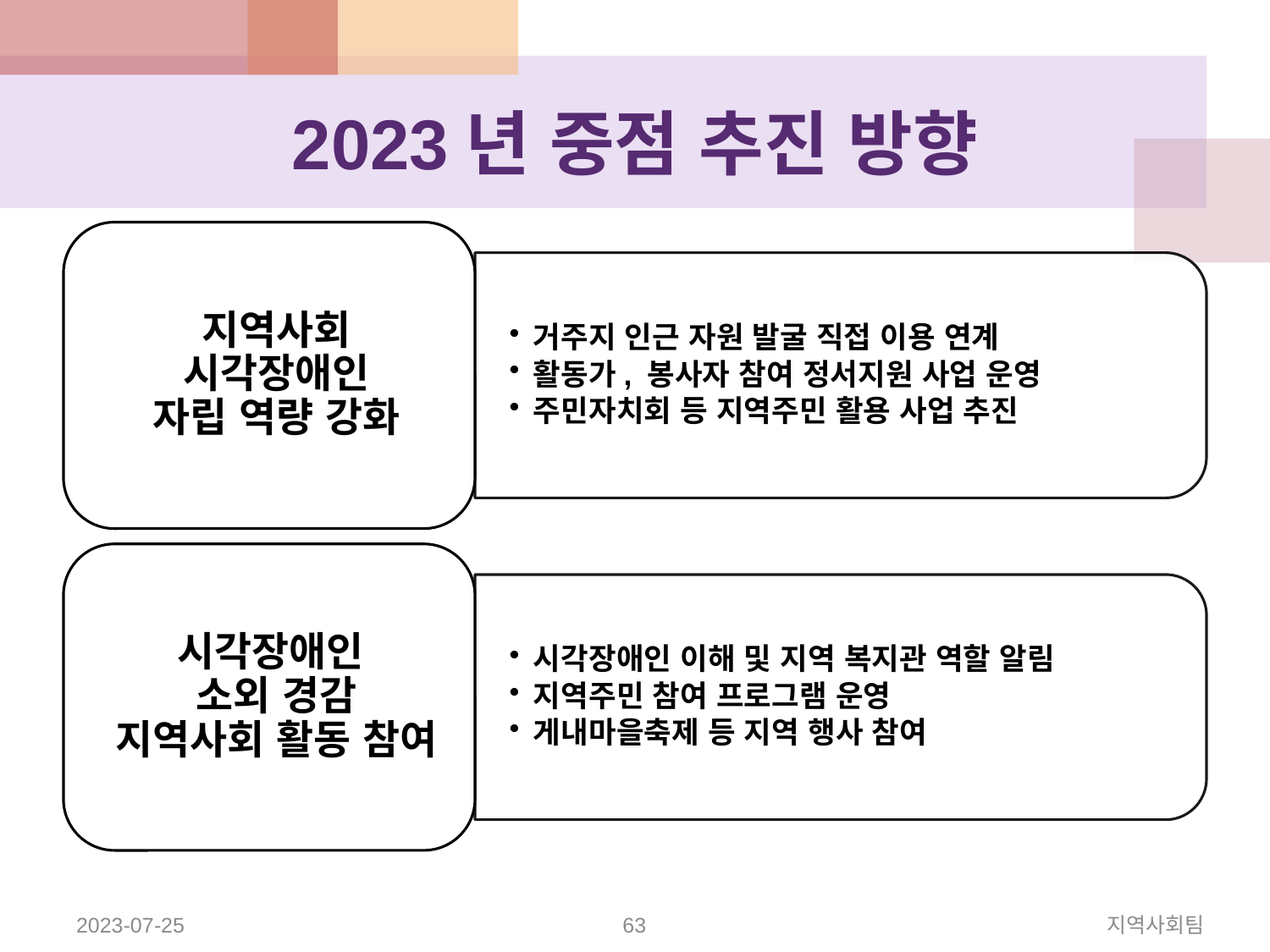

# 2023년 중점 추진 방향
거주지 인근 자원 발굴 직접 이용 연계
활동가, 봉사자 참여 정서지원 사업 운영
주민자치회 등 지역주민 활용 사업 추진
지역사회
시각장애인
자립 역량 강화
시각장애인 이해 및 지역 복지관 역할 알림
지역주민 참여 프로그램 운영
게내마을축제 등 지역 행사 참여
시각장애인
소외 경감
지역사회 활동 참여
2023-07-25
63
지역사회팀